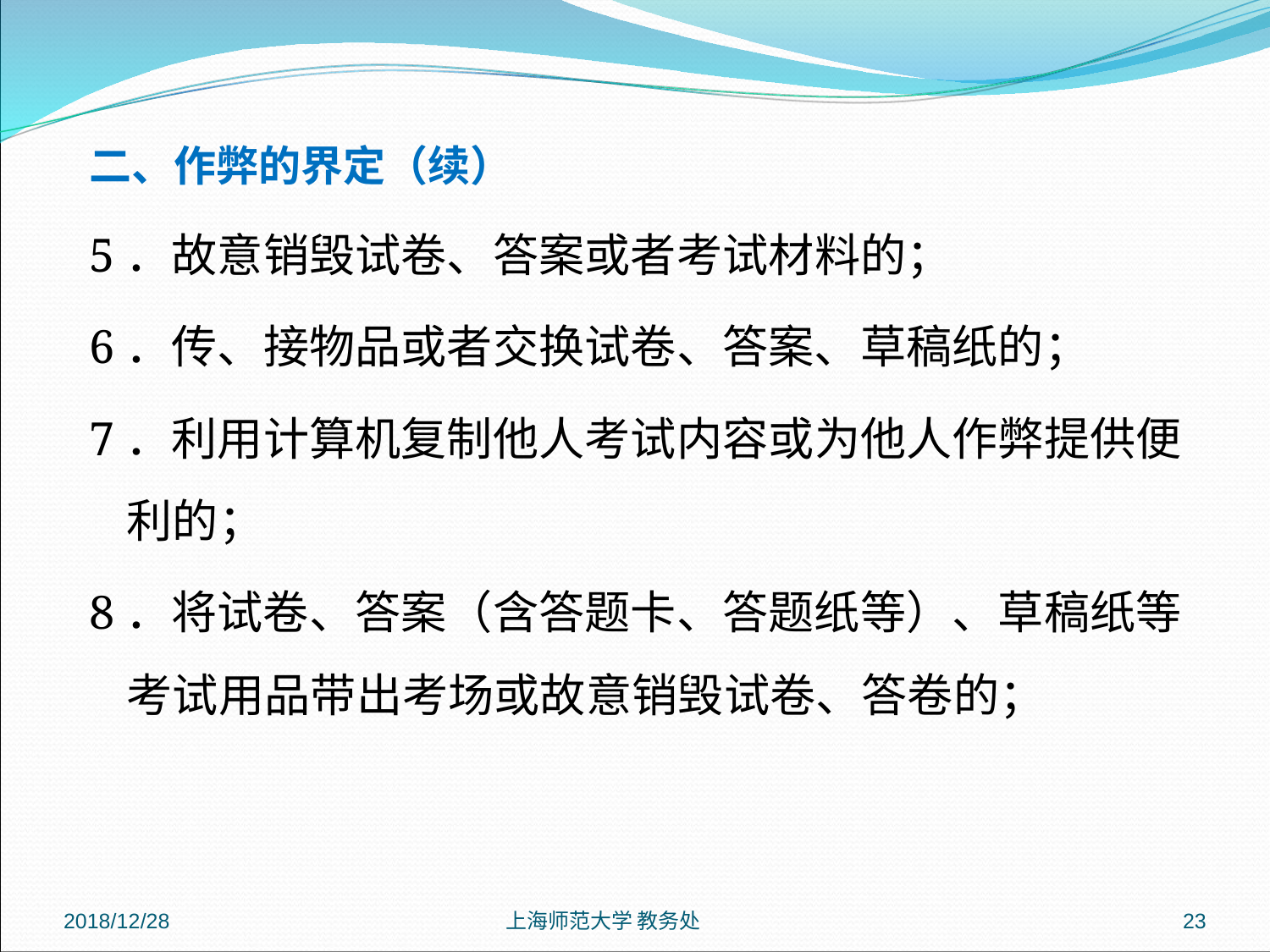

二、作弊的界定（续）
5．故意销毁试卷、答案或者考试材料的；
6．传、接物品或者交换试卷、答案、草稿纸的；
7．利用计算机复制他人考试内容或为他人作弊提供便利的；
8．将试卷、答案（含答题卡、答题纸等）、草稿纸等考试用品带出考场或故意销毁试卷、答卷的；

2018/12/28
上海师范大学 教务处
23